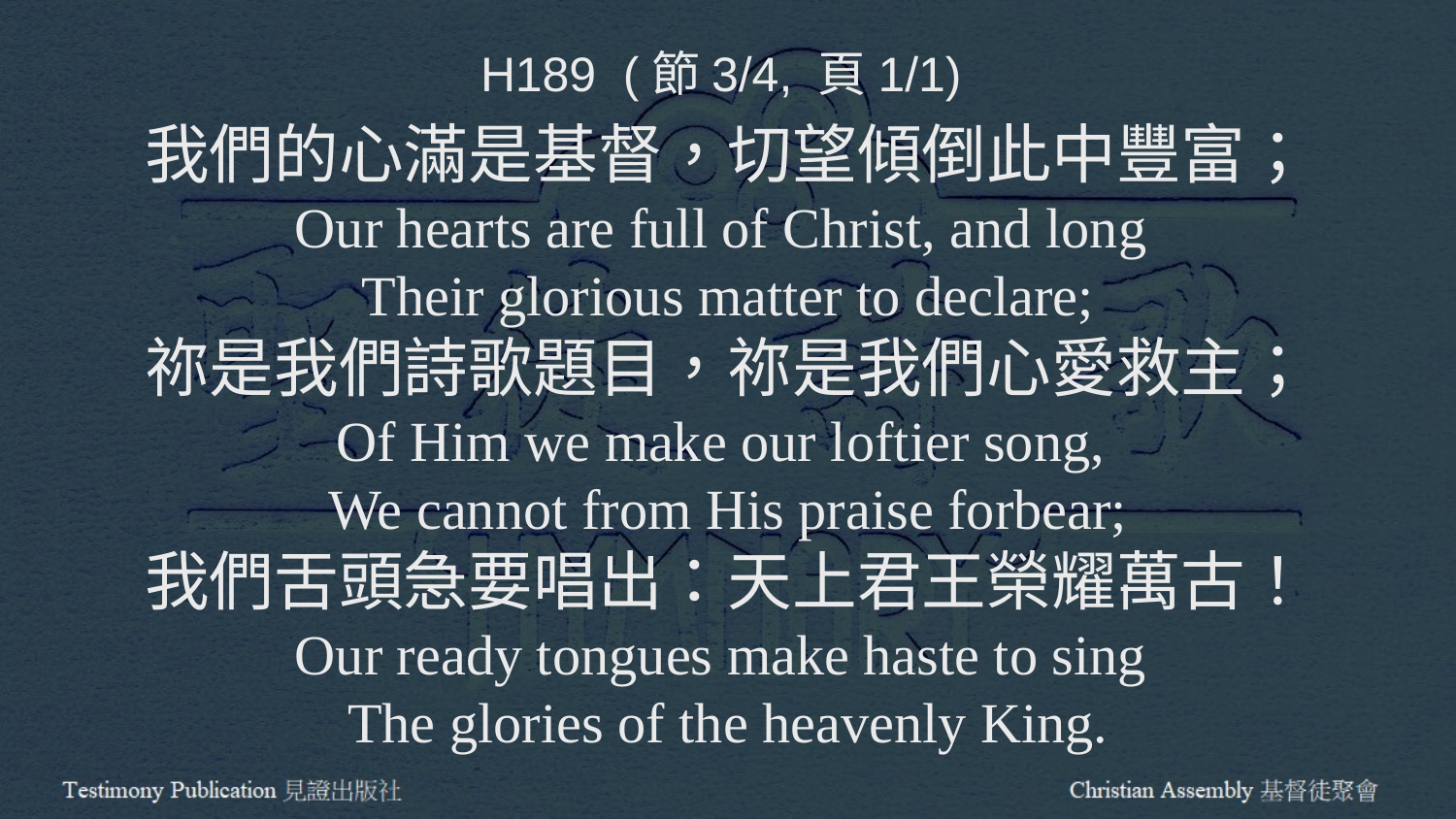

H189  (節3/4, 頁1/1)
我們的心滿是基督，切望傾倒此中豐富；
Our hearts are full of Christ, and long
Their glorious matter to declare;
祢是我們詩歌題目，祢是我們心愛救主；
Of Him we make our loftier song,
We cannot from His praise forbear;
我們舌頭急要唱出：天上君王榮耀萬古！
Our ready tongues make haste to sing
The glories of the heavenly King.